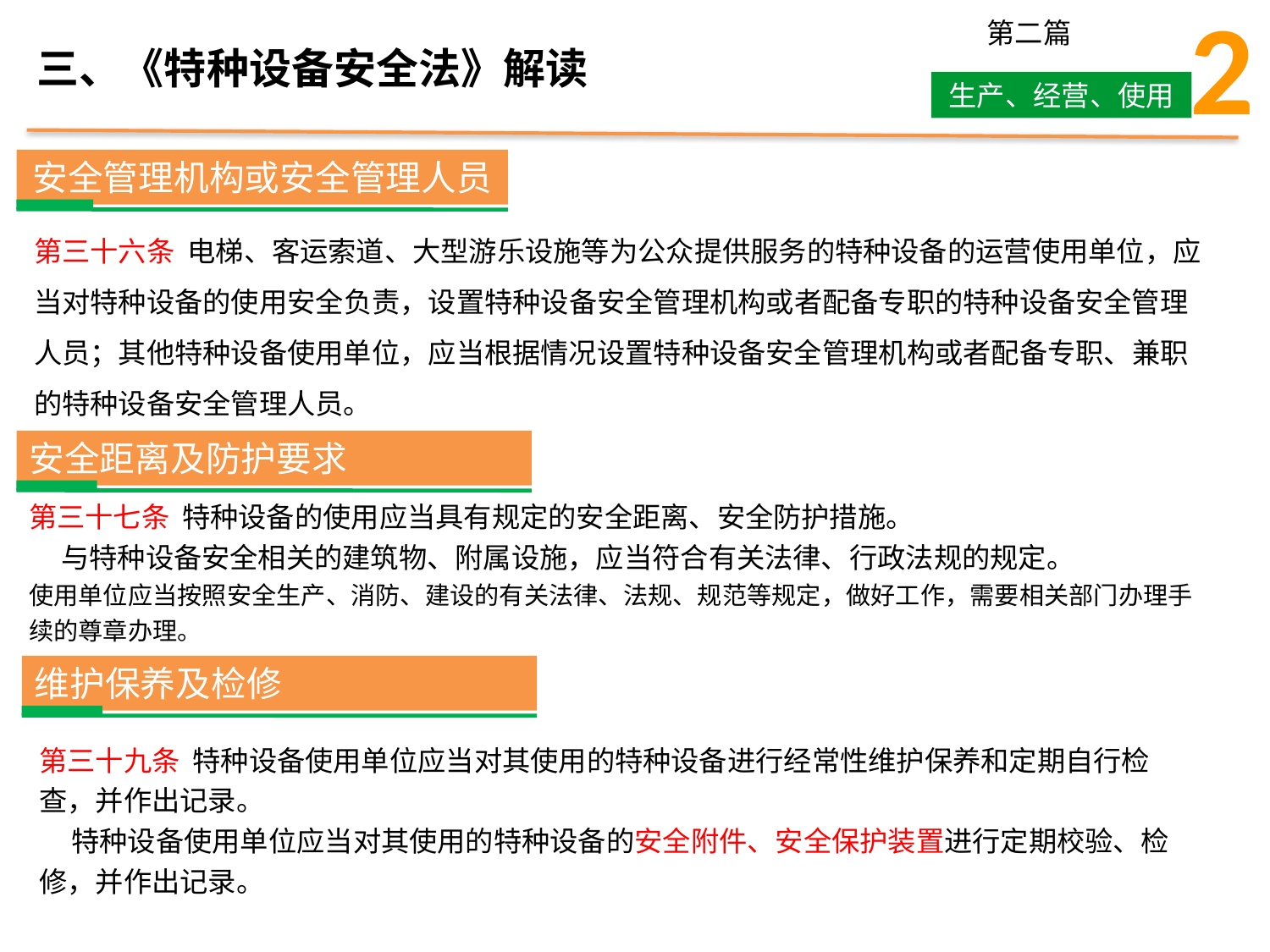

2
第二篇
生产、经营、使用
三、《特种设备安全法》解读
安全管理机构或安全管理人员

第三十六条  电梯、客运索道、大型游乐设施等为公众提供服务的特种设备的运营使用单位，应当对特种设备的使用安全负责，设置特种设备安全管理机构或者配备专职的特种设备安全管理人员；其他特种设备使用单位，应当根据情况设置特种设备安全管理机构或者配备专职、兼职的特种设备安全管理人员。
安全距离及防护要求

第三十七条  特种设备的使用应当具有规定的安全距离、安全防护措施。
    与特种设备安全相关的建筑物、附属设施，应当符合有关法律、行政法规的规定。
使用单位应当按照安全生产、消防、建设的有关法律、法规、规范等规定，做好工作，需要相关部门办理手续的尊章办理。
维护保养及检修

第三十九条  特种设备使用单位应当对其使用的特种设备进行经常性维护保养和定期自行检查，并作出记录。
    特种设备使用单位应当对其使用的特种设备的安全附件、安全保护装置进行定期校验、检修，并作出记录。